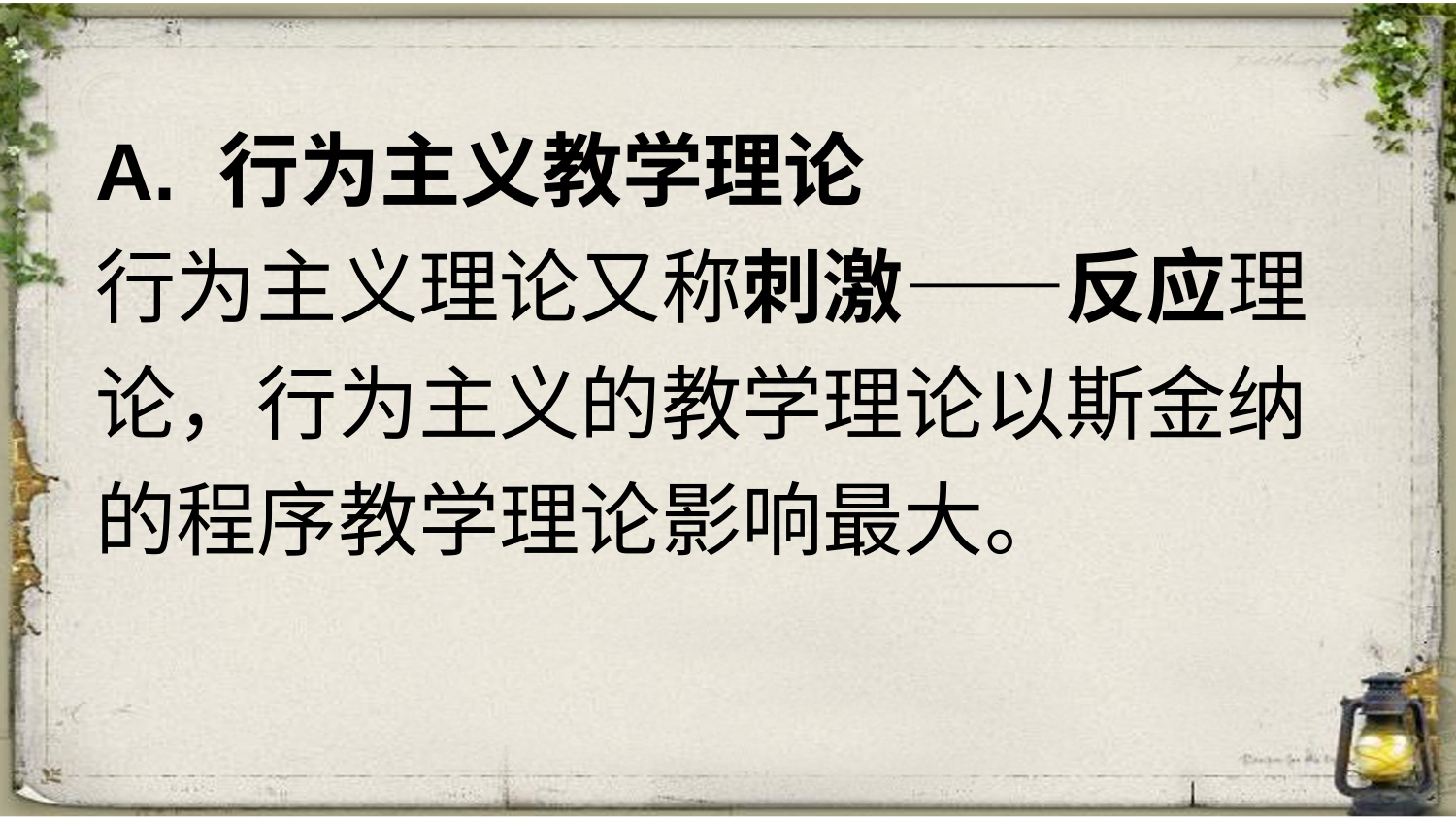

A. 行为主义教学理论
行为主义理论又称刺激——反应理论，行为主义的教学理论以斯金纳的程序教学理论影响最大。